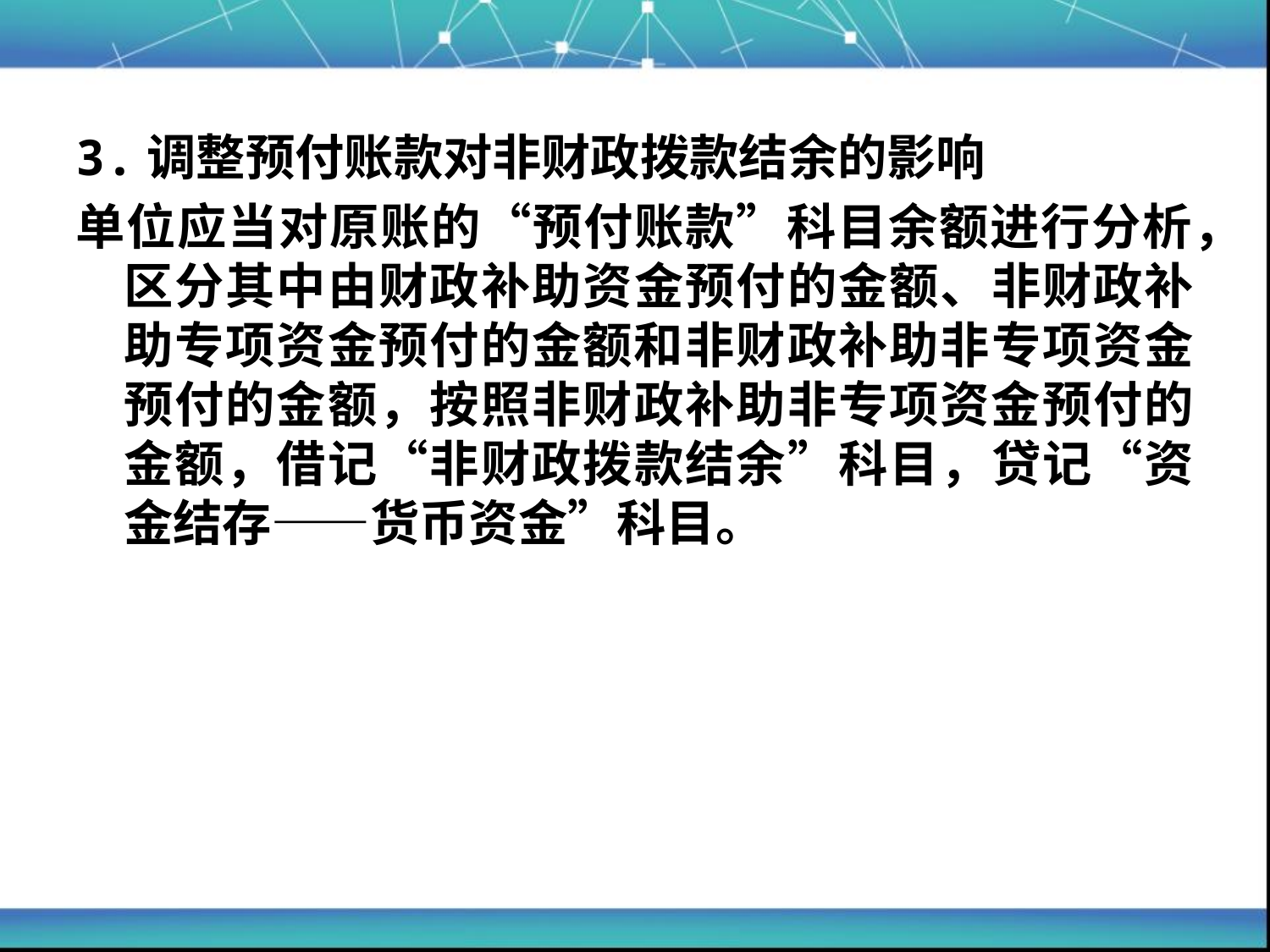

3.调整预付账款对非财政拨款结余的影响
单位应当对原账的“预付账款”科目余额进行分析，区分其中由财政补助资金预付的金额、非财政补助专项资金预付的金额和非财政补助非专项资金预付的金额，按照非财政补助非专项资金预付的金额，借记“非财政拨款结余”科目，贷记“资金结存——货币资金”科目。